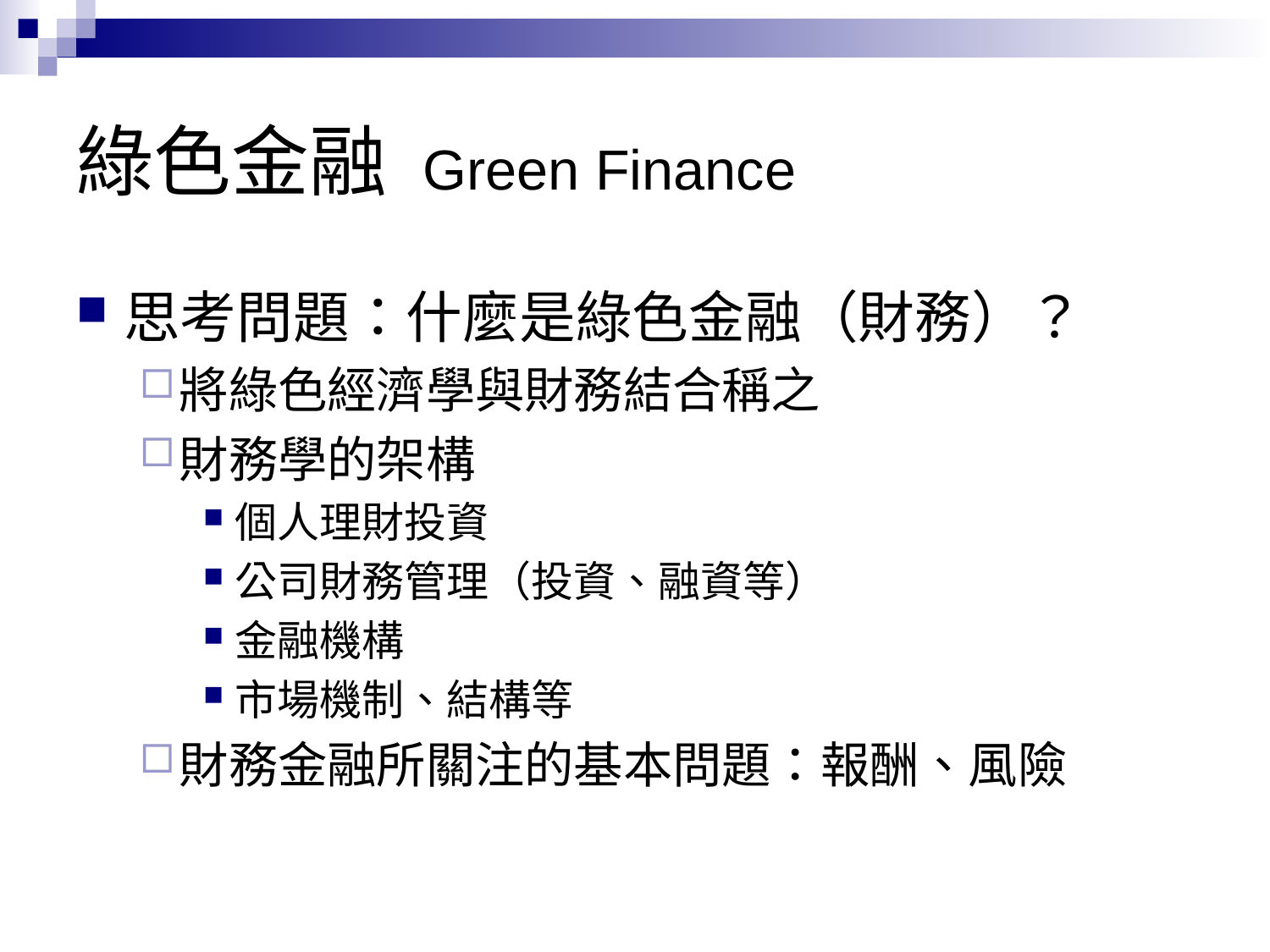

# 綠色金融 Green Finance
思考問題：什麼是綠色金融（財務）？
將綠色經濟學與財務結合稱之
財務學的架構
個人理財投資
公司財務管理（投資、融資等）
金融機構
市場機制、結構等
財務金融所關注的基本問題：報酬、風險